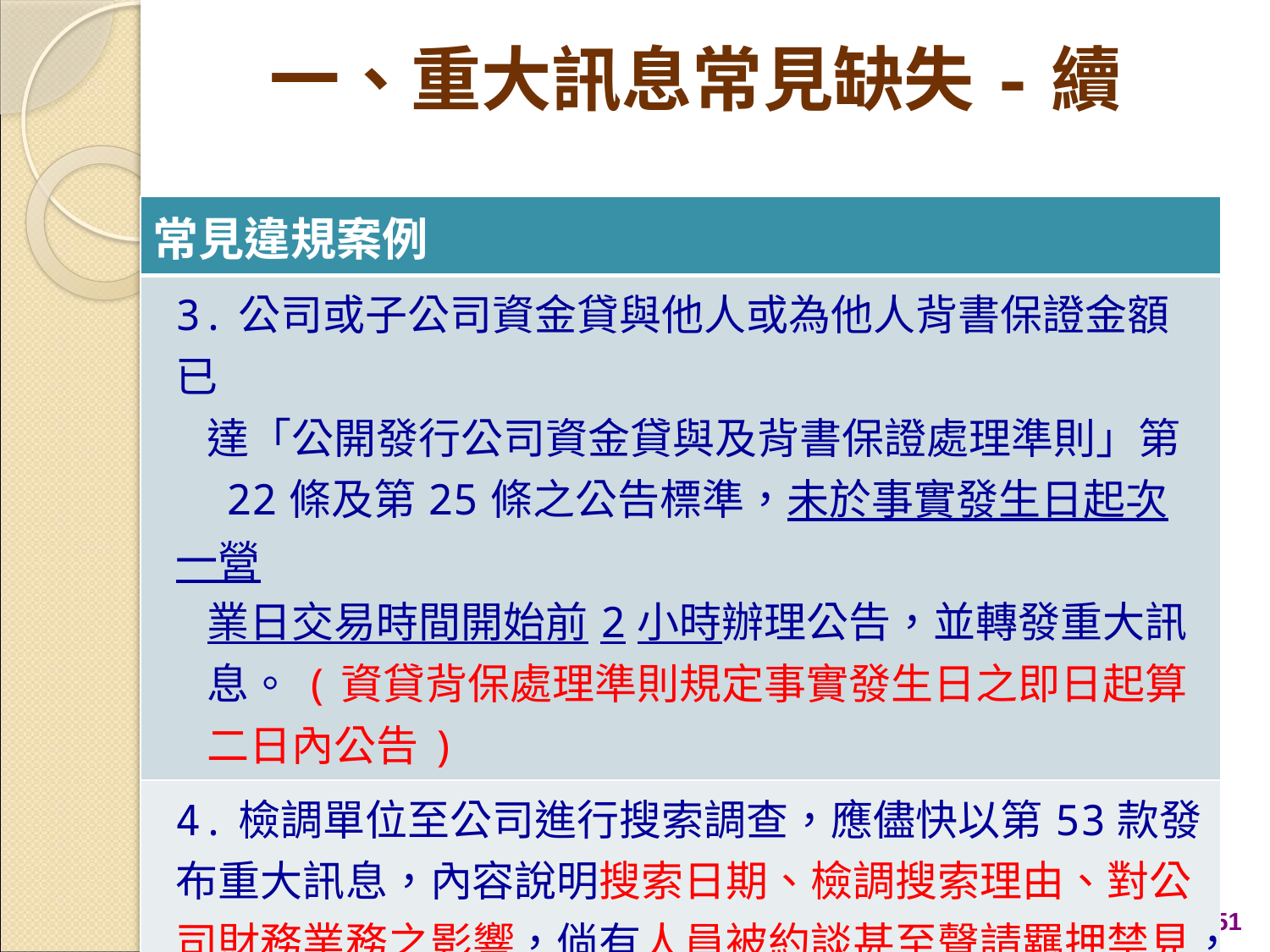

# 一、重大訊息常見缺失-續
| 常見違規案例 |
| --- |
| 3.公司或子公司資金貸與他人或為他人背書保證金額已 達「公開發行公司資金貸與及背書保證處理準則」第 22條及第25條之公告標準，未於事實發生日起次一營 業日交易時間開始前2小時辦理公告，並轉發重大訊 息。(資貸背保處理準則規定事實發生日之即日起算 二日內公告) |
| 4.檢調單位至公司進行搜索調查，應儘快以第53款發布重大訊息，內容說明搜索日期、檢調搜索理由、對公司財務業務之影響，倘有人員被約談甚至聲請羈押禁見，應一併說明。後續若有重大發展，應補充說明。 |
51